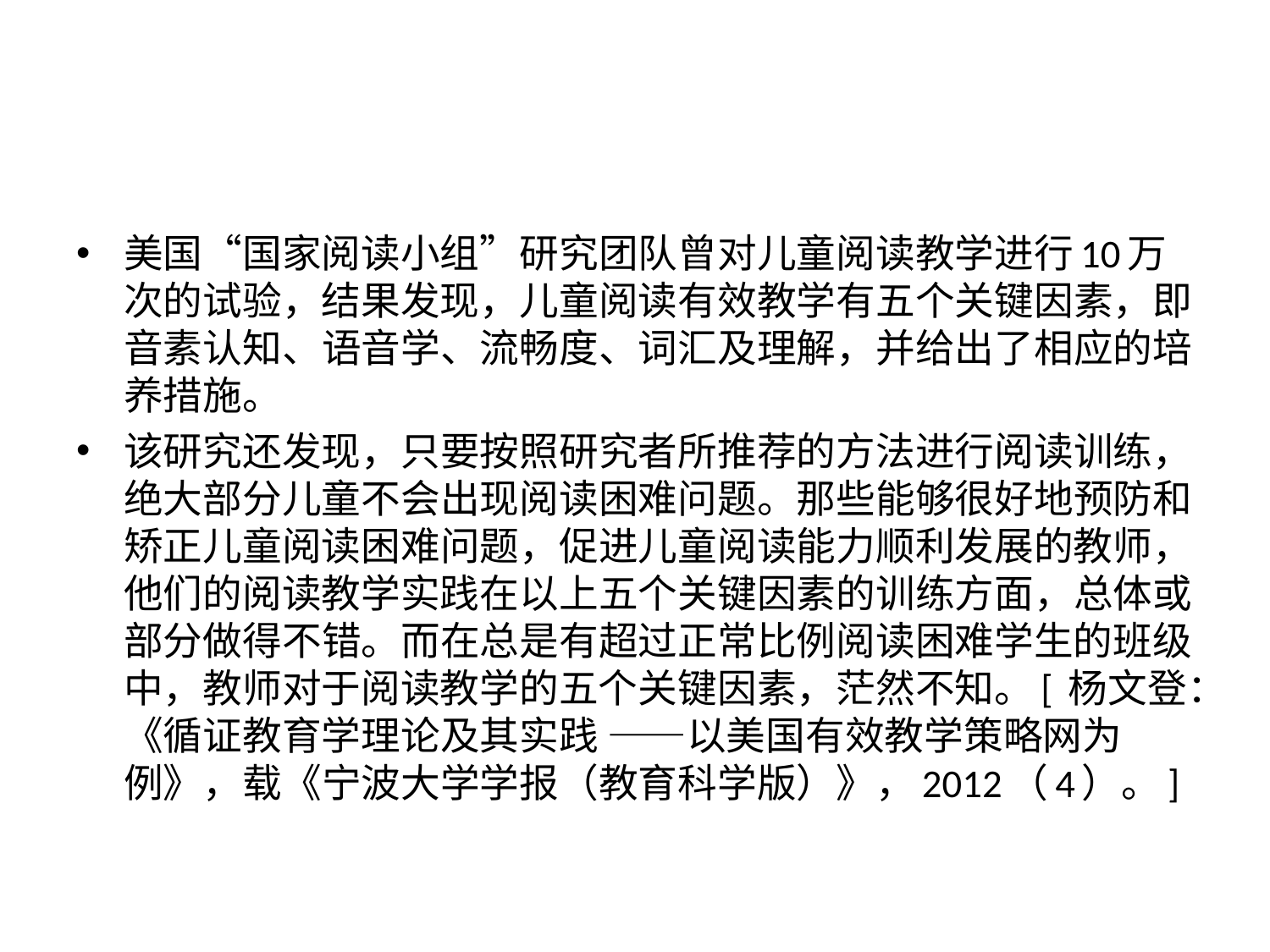

#
美国“国家阅读小组”研究团队曾对儿童阅读教学进行10万次的试验，结果发现，儿童阅读有效教学有五个关键因素，即音素认知、语音学、流畅度、词汇及理解，并给出了相应的培养措施。
该研究还发现，只要按照研究者所推荐的方法进行阅读训练，绝大部分儿童不会出现阅读困难问题。那些能够很好地预防和矫正儿童阅读困难问题，促进儿童阅读能力顺利发展的教师，他们的阅读教学实践在以上五个关键因素的训练方面，总体或部分做得不错。而在总是有超过正常比例阅读困难学生的班级中，教师对于阅读教学的五个关键因素，茫然不知。[ 杨文登：《循证教育学理论及其实践 ——以美国有效教学策略网为例》，载《宁波大学学报（教育科学版）》，2012（4）。]